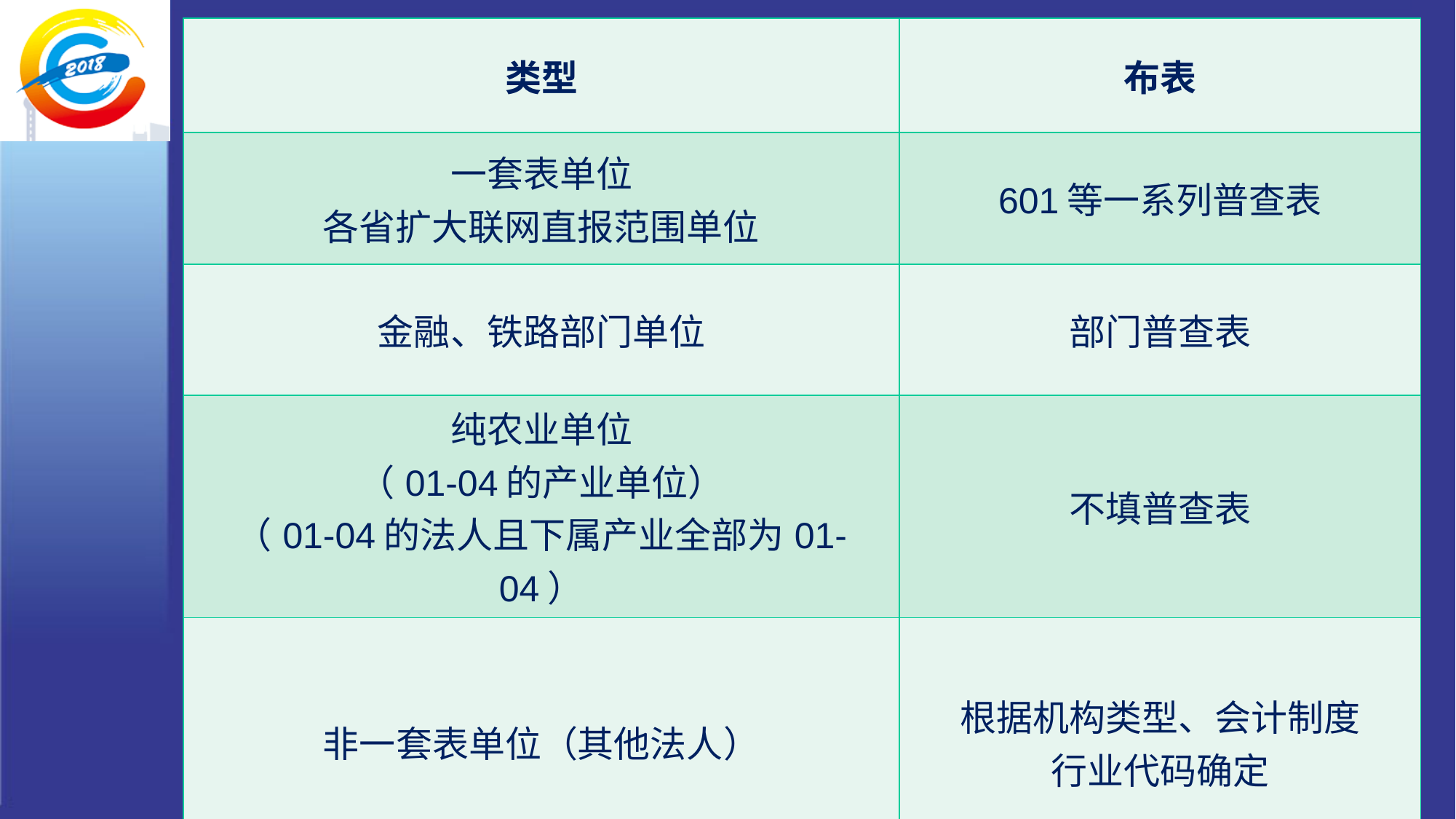

| 类型 | 布表 |
| --- | --- |
| 一套表单位 各省扩大联网直报范围单位 | 601等一系列普查表 |
| 金融、铁路部门单位 | 部门普查表 |
| 纯农业单位 （01-04的产业单位） （01-04的法人且下属产业全部为01-04） | 不填普查表 |
| 非一套表单位（其他法人） | 根据机构类型、会计制度 行业代码确定 |
#

78